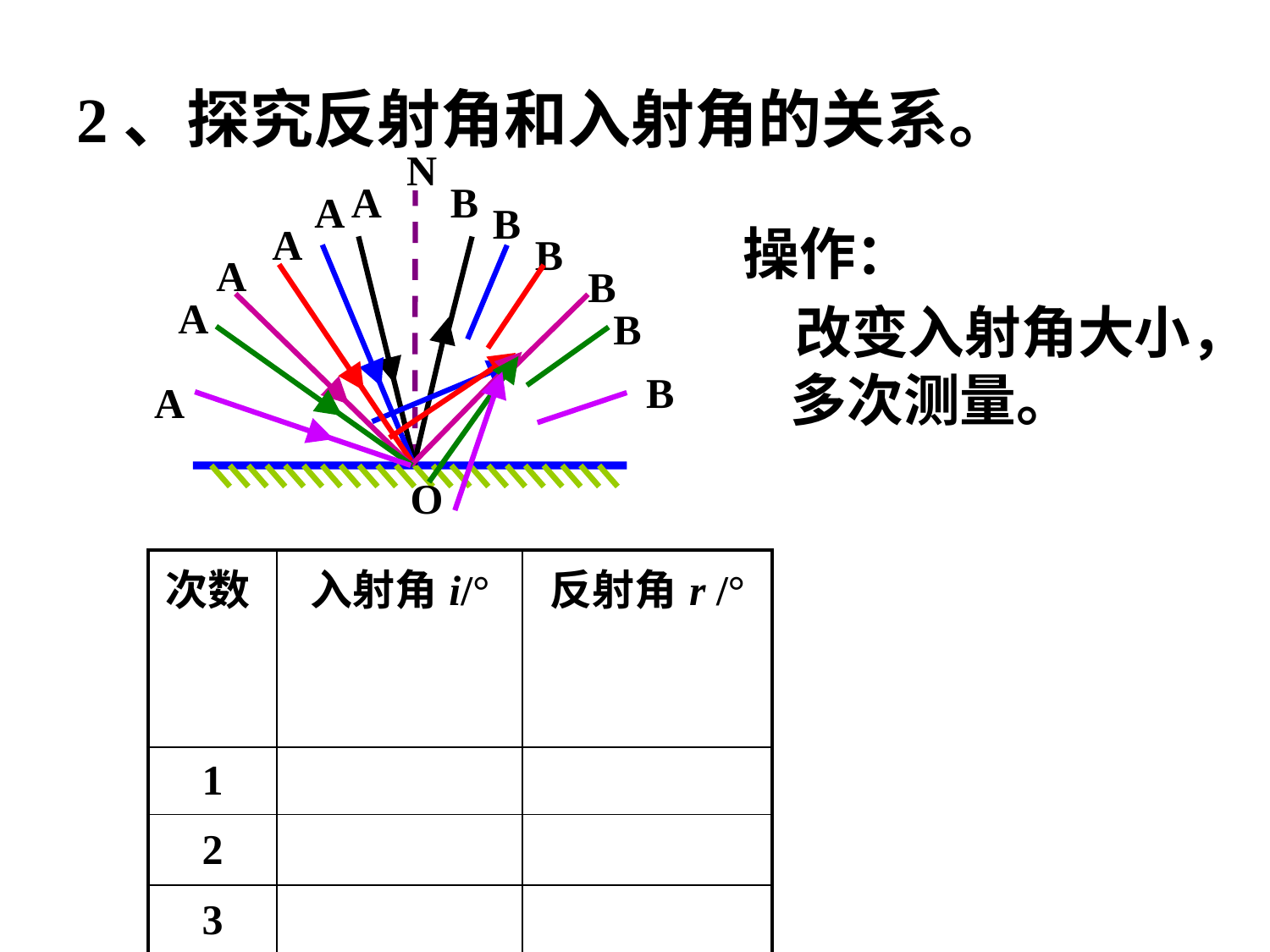

# 2、探究反射角和入射角的关系。
N
A
B

A
B

A
B

操作：
改变入射角大小，多次测量。

A
B

A
B

B
A

O
| 次数 | 入射角i/° | 反射角r /° |
| --- | --- | --- |
| 1 |  |  |
| 2 |  |  |
| 3 |  |  |
| ... |  |  |